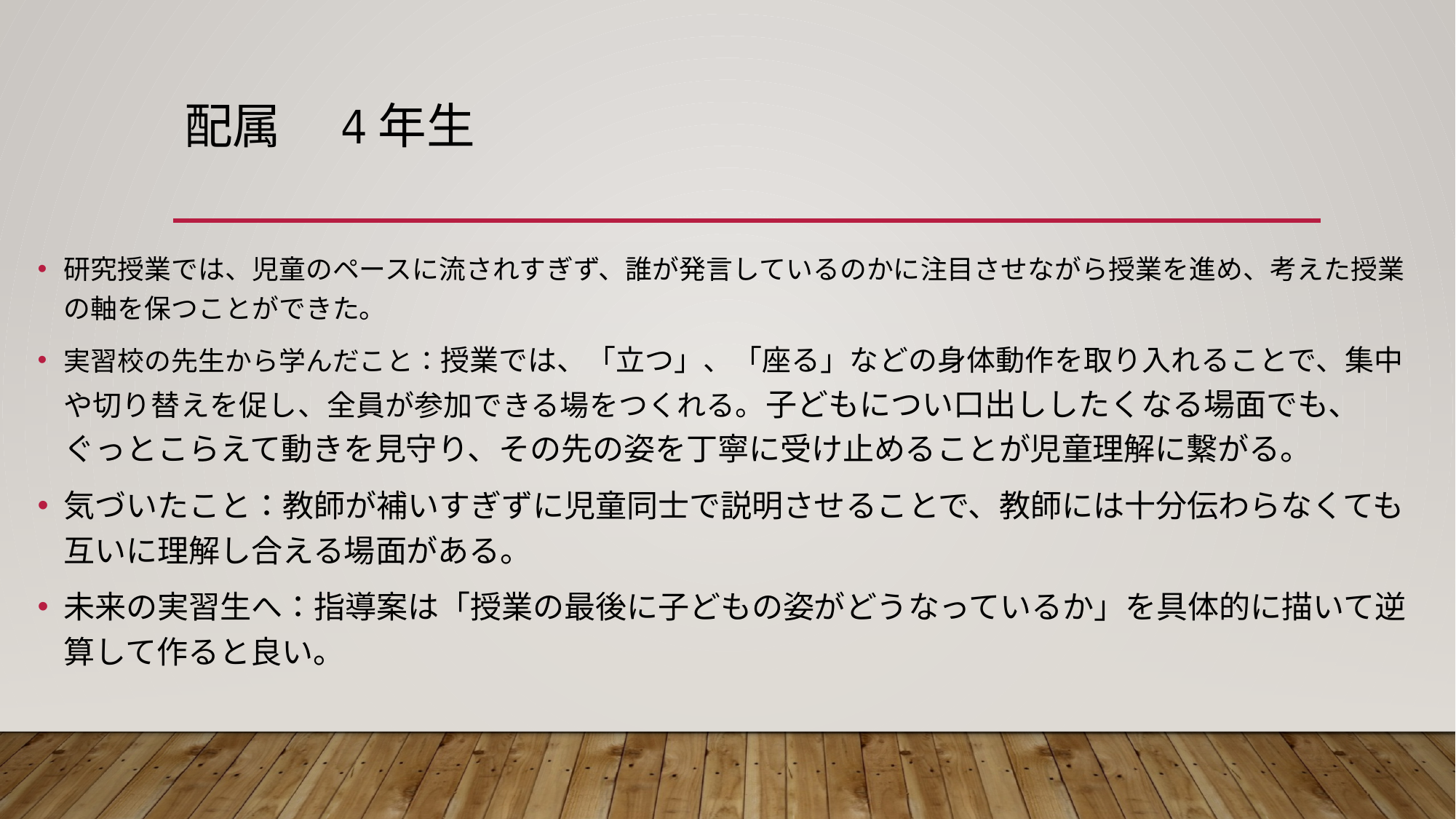

# 配属　4年生
研究授業では、児童のペースに流されすぎず、誰が発言しているのかに注目させながら授業を進め、考えた授業の軸を保つことができた。
実習校の先生から学んだこと：授業では、「立つ」、「座る」などの身体動作を取り入れることで、集中や切り替えを促し、全員が参加できる場をつくれる。子どもについ口出ししたくなる場面でも、ぐっとこらえて動きを見守り、その先の姿を丁寧に受け止めることが児童理解に繋がる。
気づいたこと：教師が補いすぎずに児童同士で説明させることで、教師には十分伝わらなくても互いに理解し合える場面がある。
未来の実習生へ：指導案は「授業の最後に子どもの姿がどうなっているか」を具体的に描いて逆算して作ると良い。